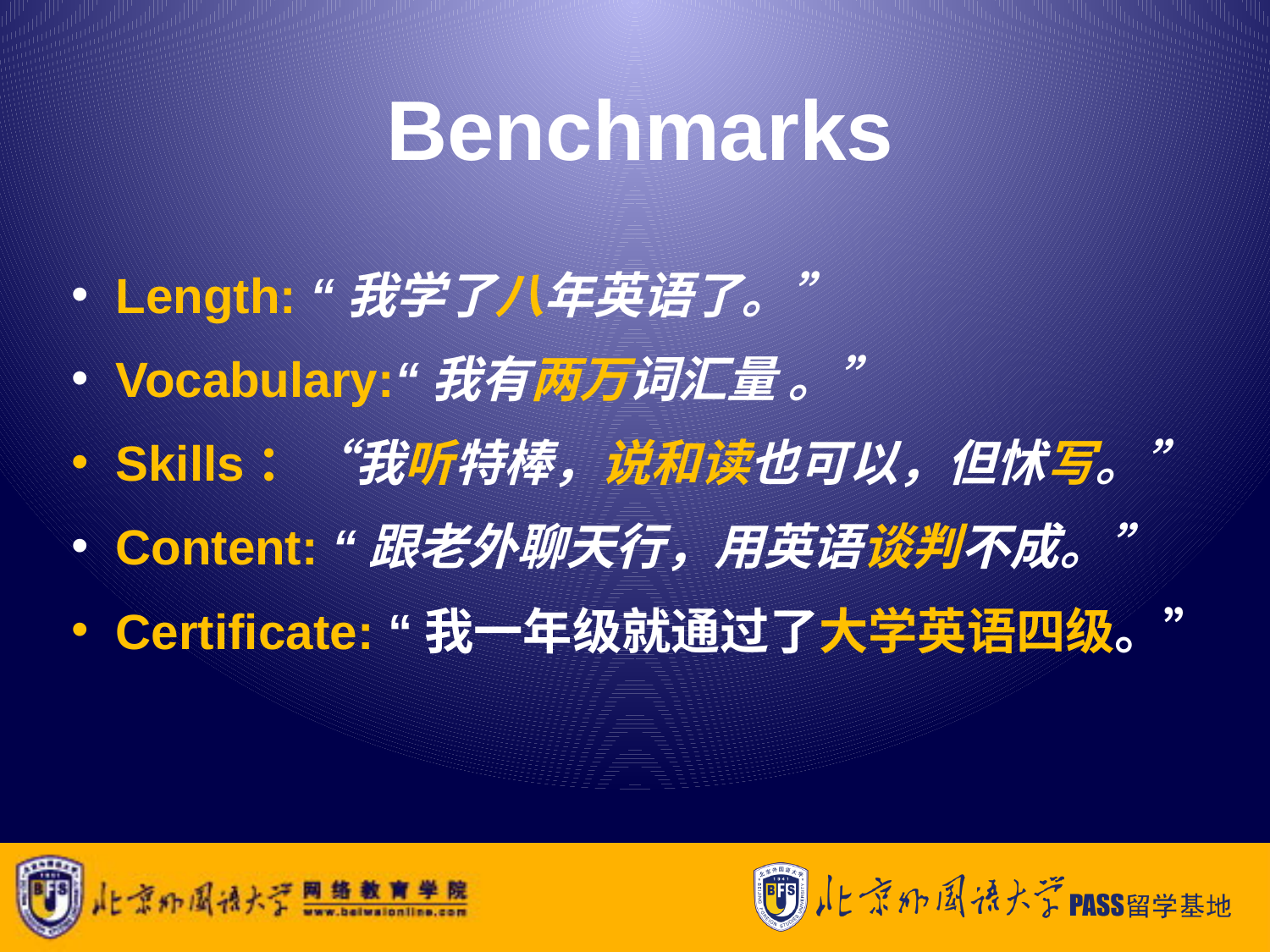

Benchmarks
 Length: “我学了八年英语了。”
 Vocabulary:“我有两万词汇量 。”
 Skills：“我听特棒，说和读也可以，但怵写。”
 Content: “跟老外聊天行，用英语谈判不成。”
 Certificate: “我一年级就通过了大学英语四级。”